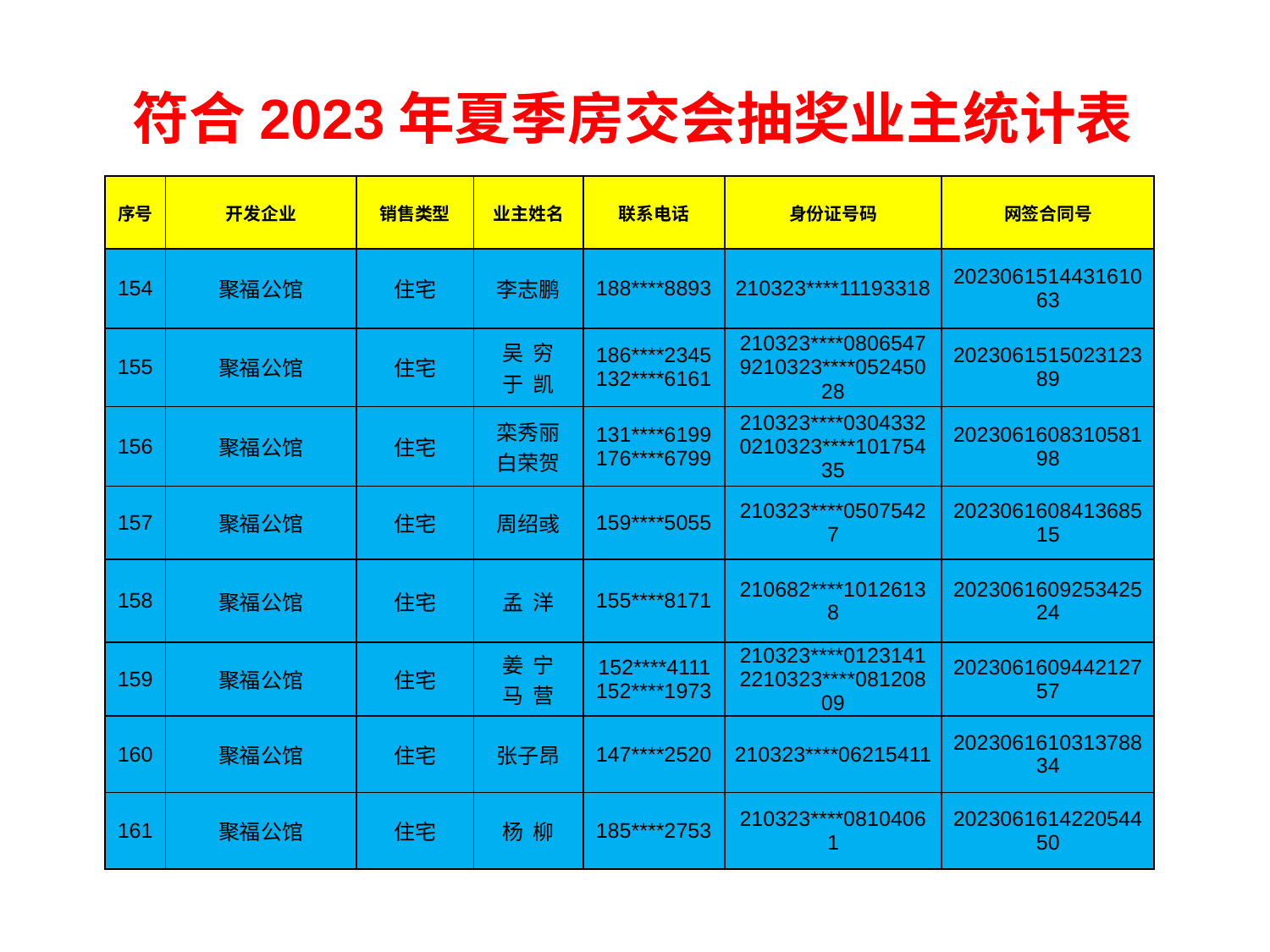

符合2023年夏季房交会抽奖业主统计表
| 序号 | 开发企业 | 销售类型 | 业主姓名 | 联系电话 | 身份证号码 | 网签合同号 |
| --- | --- | --- | --- | --- | --- | --- |
| 154 | 聚福公馆 | 住宅 | 李志鹏 | 188\*\*\*\*8893 | 210323\*\*\*\*11193318 | 202306151443161063 |
| 155 | 聚福公馆 | 住宅 | 吴 穷 于 凯 | 186\*\*\*\*2345132\*\*\*\*6161 | 210323\*\*\*\*08065479210323\*\*\*\*05245028 | 202306151502312389 |
| 156 | 聚福公馆 | 住宅 | 栾秀丽 白荣贺 | 131\*\*\*\*6199176\*\*\*\*6799 | 210323\*\*\*\*03043320210323\*\*\*\*10175435 | 202306160831058198 |
| 157 | 聚福公馆 | 住宅 | 周绍彧 | 159\*\*\*\*5055 | 210323\*\*\*\*05075427 | 202306160841368515 |
| 158 | 聚福公馆 | 住宅 | 孟 洋 | 155\*\*\*\*8171 | 210682\*\*\*\*10126138 | 202306160925342524 |
| 159 | 聚福公馆 | 住宅 | 姜 宁 马 营 | 152\*\*\*\*4111152\*\*\*\*1973 | 210323\*\*\*\*01231412210323\*\*\*\*08120809 | 202306160944212757 |
| 160 | 聚福公馆 | 住宅 | 张子昂 | 147\*\*\*\*2520 | 210323\*\*\*\*06215411 | 202306161031378834 |
| 161 | 聚福公馆 | 住宅 | 杨 柳 | 185\*\*\*\*2753 | 210323\*\*\*\*08104061 | 202306161422054450 |